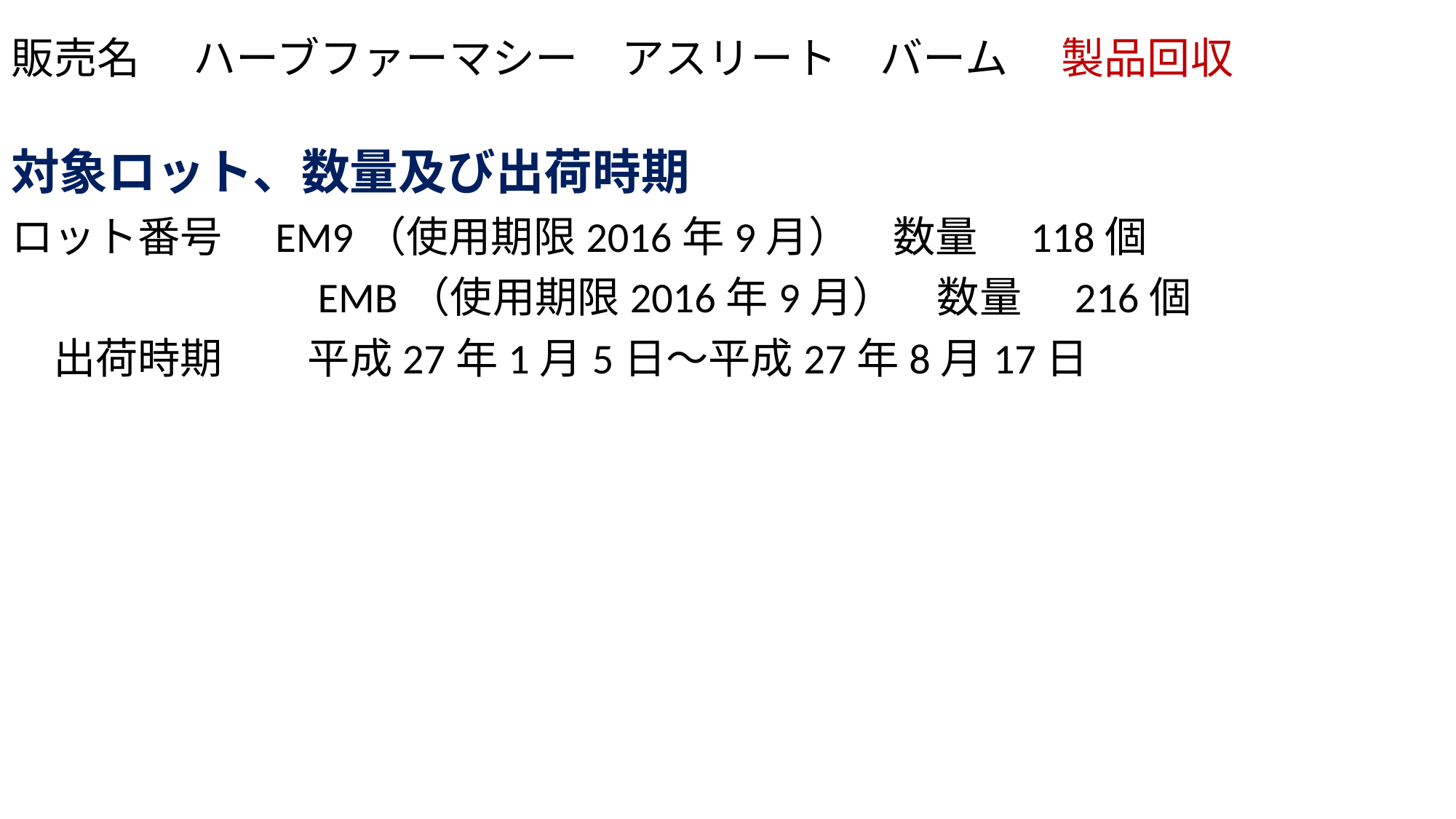

# 販売名　 ハーブファーマシー　アスリート　バーム　 製品回収
対象ロット、数量及び出荷時期
ロット番号　EM9（使用期限2016年9月）　数量　118個
　　　　　　　EMB（使用期限2016年9月）　数量　216個
　出荷時期　　平成27年1月5日～平成27年8月17日